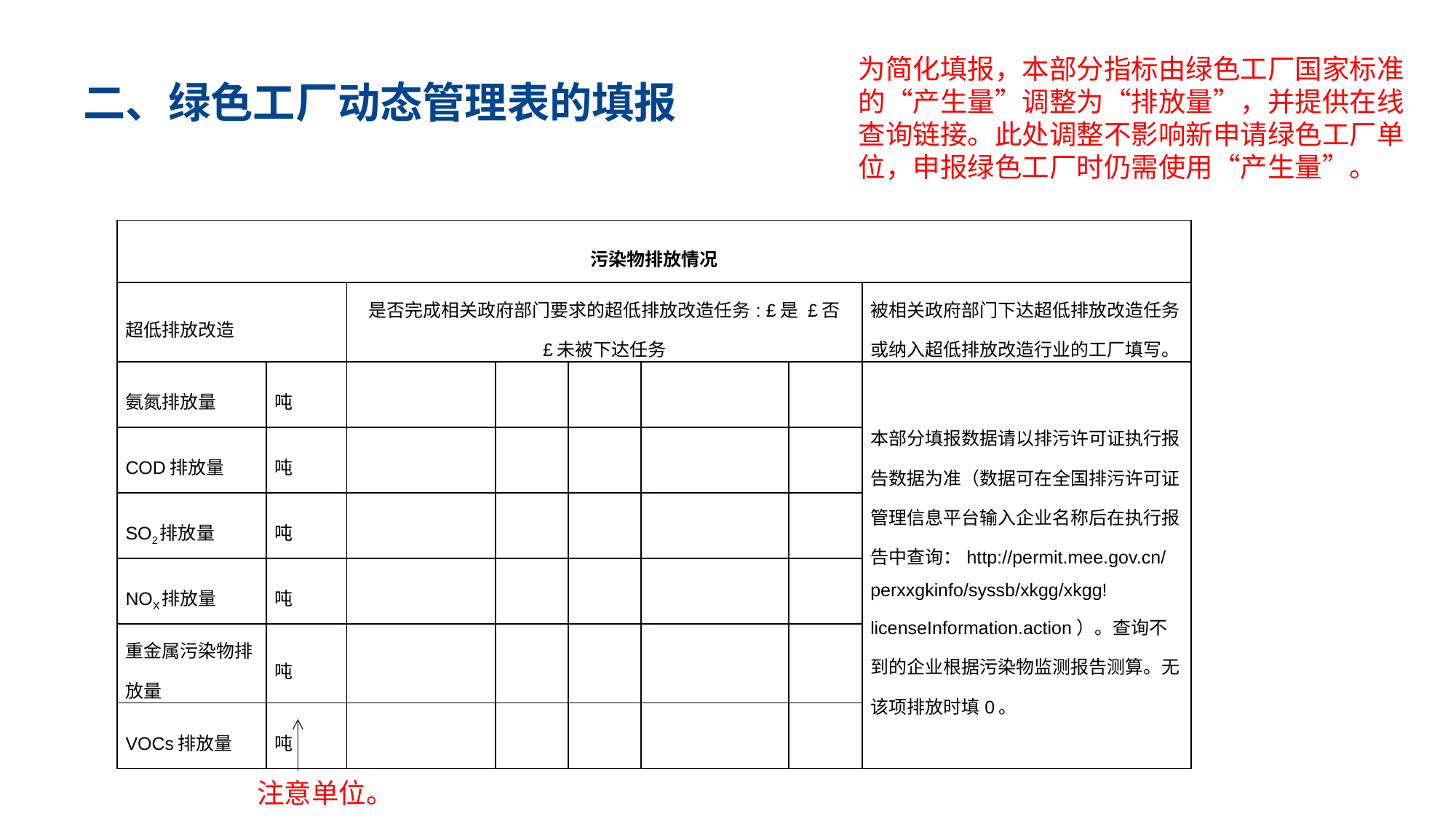

# 二、绿色工厂动态管理表的填报
为简化填报，本部分指标由绿色工厂国家标准的“产生量”调整为“排放量”，并提供在线查询链接。此处调整不影响新申请绿色工厂单位，申报绿色工厂时仍需使用“产生量”。
| 污染物排放情况 |  |  |  |  |  |  |  |
| --- | --- | --- | --- | --- | --- | --- | --- |
| 超低排放改造 |  | 是否完成相关政府部门要求的超低排放改造任务: £是 £否 £未被下达任务 |  |  |  |  | 被相关政府部门下达超低排放改造任务或纳入超低排放改造行业的工厂填写。 |
| 氨氮排放量 | 吨 |  |  |  |  |  | 本部分填报数据请以排污许可证执行报告数据为准（数据可在全国排污许可证管理信息平台输入企业名称后在执行报告中查询：http://permit.mee.gov.cn/perxxgkinfo/syssb/xkgg/xkgg!licenseInformation.action）。查询不到的企业根据污染物监测报告测算。无该项排放时填0。 |
| COD排放量 | 吨 |  |  |  |  |  |  |
| SO2排放量 | 吨 |  |  |  |  |  |  |
| NOX排放量 | 吨 |  |  |  |  |  |  |
| 重金属污染物排放量 | 吨 |  |  |  |  |  |  |
| VOCs排放量 | 吨 |  |  |  |  |  |  |
注意单位。